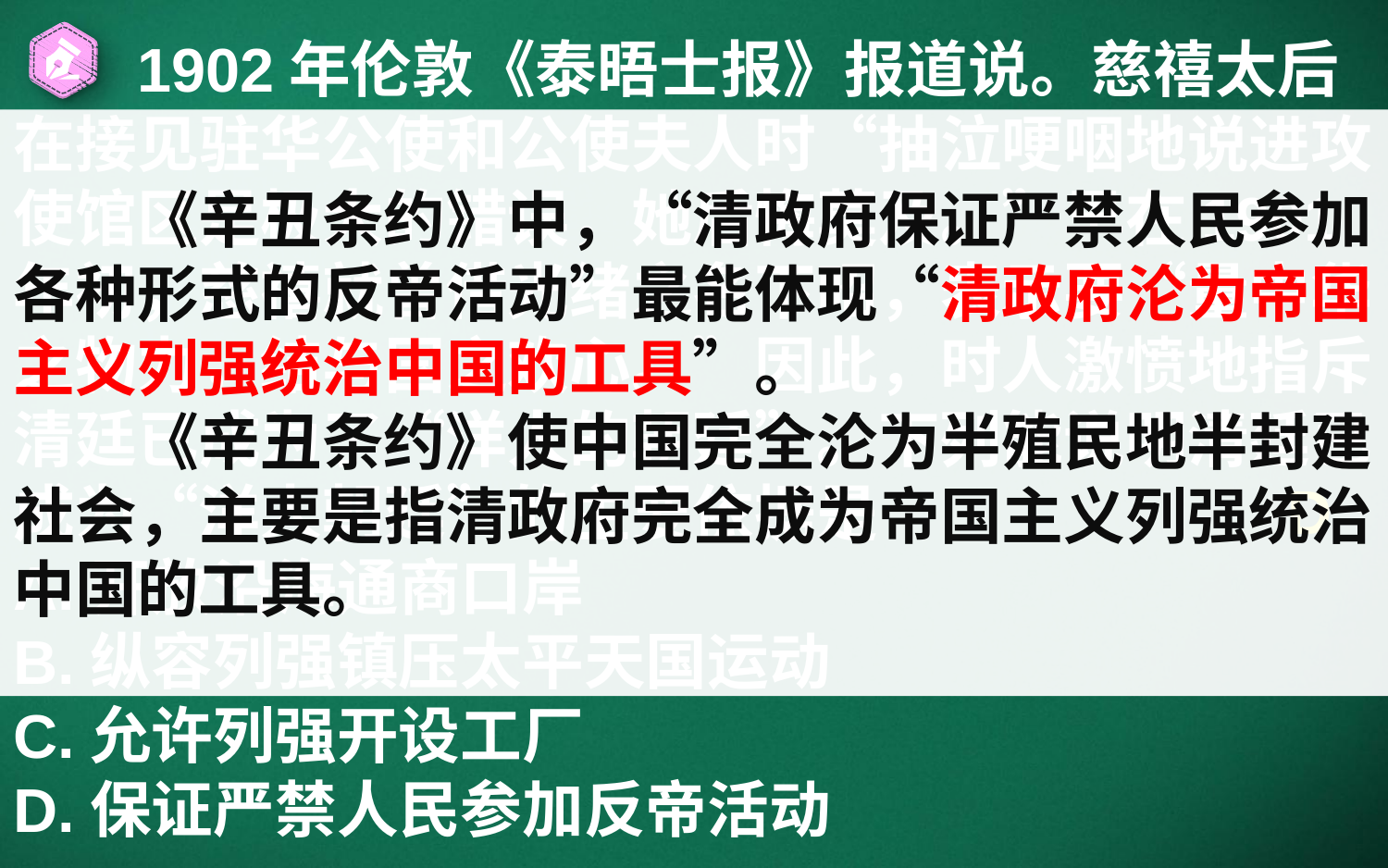

1902年伦敦《泰晤士报》报道说。慈禧太后在接见驻华公使和公使夫人时“抽泣哽咽地说进攻使馆区是极大的错误，她后悔莫及。”早在1901年初，慈禧就曾借光绪之名下昭，表示要“量中华之物力，结与国之欢心。”因此，时人激愤地指斥清廷已成为了“洋人的朝廷”。下列能说明清廷已成为“洋人朝廷”的主要依据是
A.开放沿海通商口岸
B.纵容列强镇压太平天国运动
C.允许列强开设工厂
D.保证严禁人民参加反帝活动

《辛丑条约》中，“清政府保证严禁人民参加各种形式的反帝活动”最能体现“清政府沦为帝国主义列强统治中国的工具”。
《辛丑条约》使中国完全沦为半殖民地半封建社会，主要是指清政府完全成为帝国主义列强统治中国的工具。
D